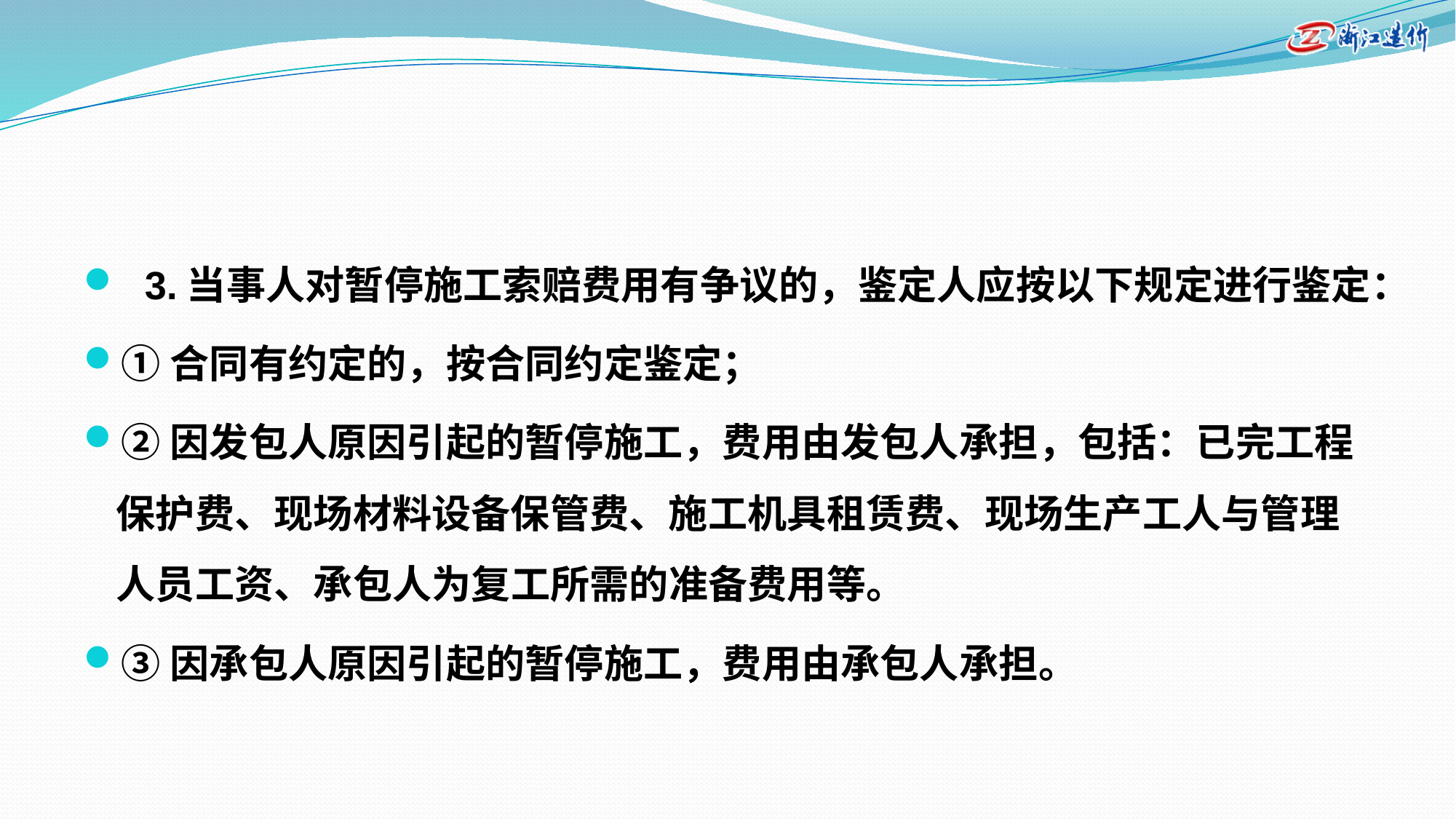

#
 3.当事人对暂停施工索赔费用有争议的，鉴定人应按以下规定进行鉴定：
①合同有约定的，按合同约定鉴定；
②因发包人原因引起的暂停施工，费用由发包人承担，包括：已完工程保护费、现场材料设备保管费、施工机具租赁费、现场生产工人与管理人员工资、承包人为复工所需的准备费用等。
③因承包人原因引起的暂停施工，费用由承包人承担。